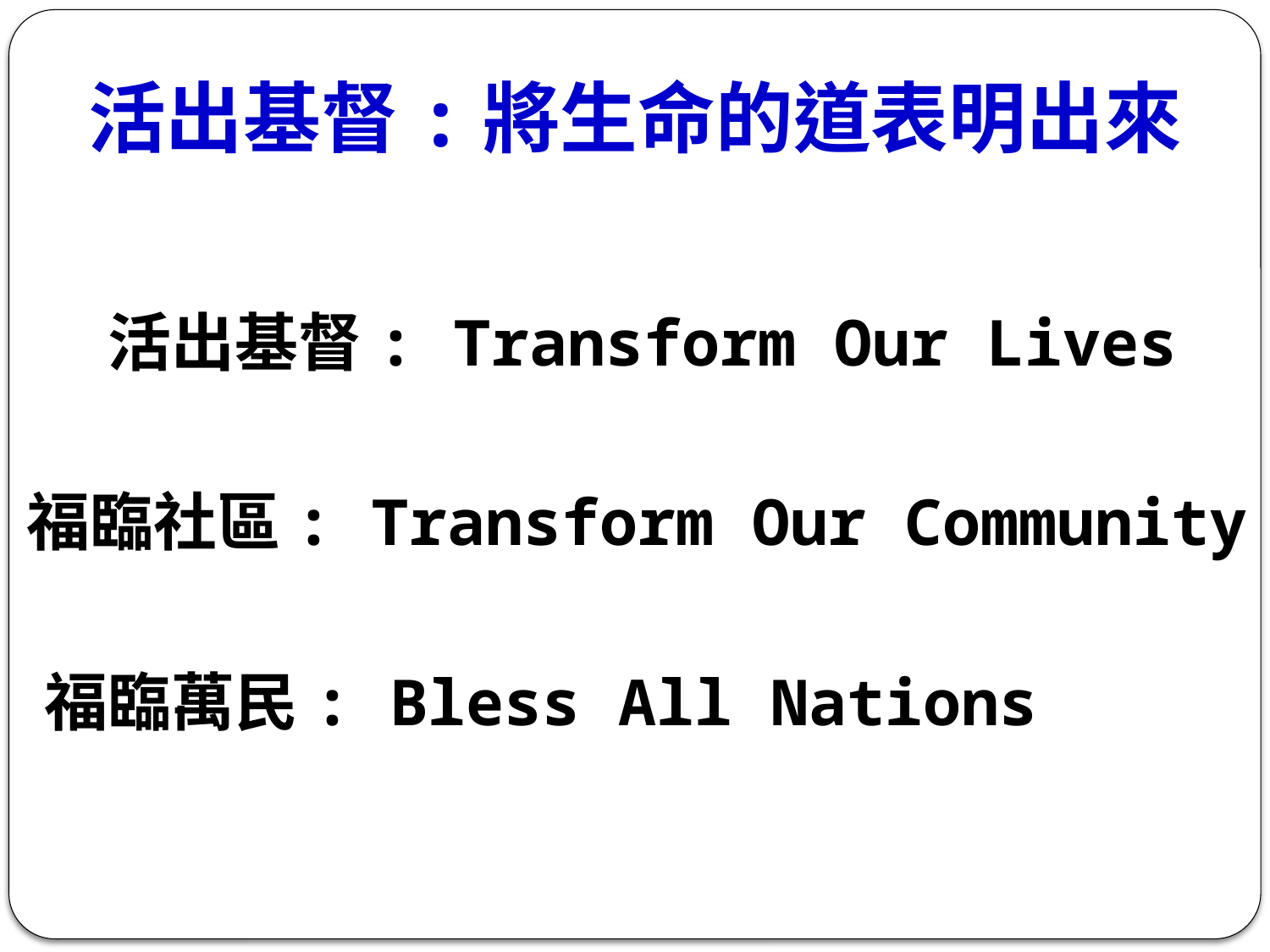

活出基督:將生命的道表明出來
活出基督: Transform Our Lives
福臨社區: Transform Our Community
福臨萬民: Bless All Nations